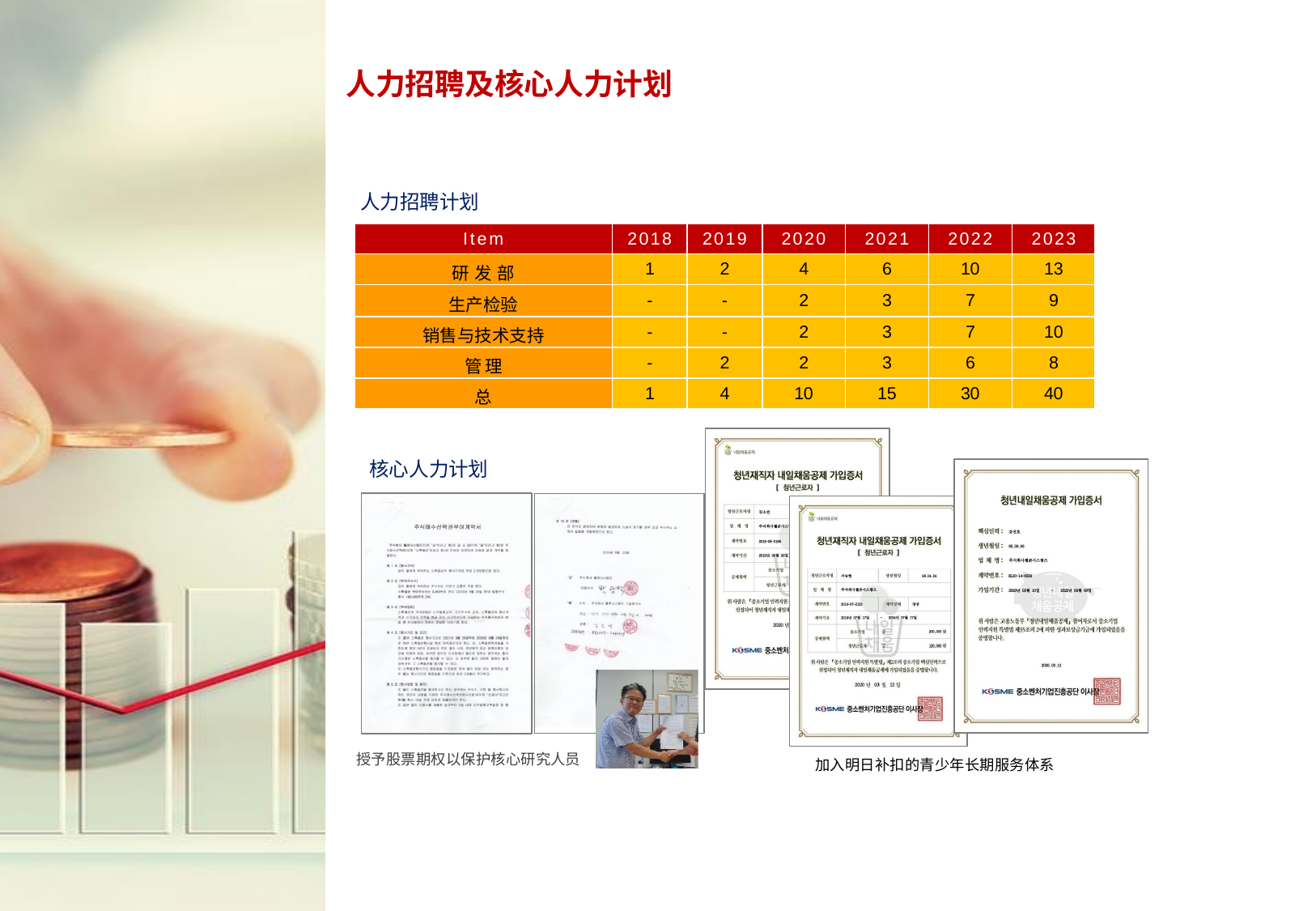

# 人力招聘及核心人力计划
人力招聘计划
| Item | 2018 | 2019 | 2020 | 2021 | 2022 | 2023 |
| --- | --- | --- | --- | --- | --- | --- |
| 研发部 | 1 | 2 | 4 | 6 | 10 | 13 |
| 生产检验 | - | - | 2 | 3 | 7 | 9 |
| 销售与技术支持 | - | - | 2 | 3 | 7 | 10 |
| 管理 | - | 2 | 2 | 3 | 6 | 8 |
| 总 | 1 | 4 | 10 | 15 | 30 | 40 |

 核心人力计划

授予股票期权以保护核心研究人员
加入明日补扣的青少年长期服务体系